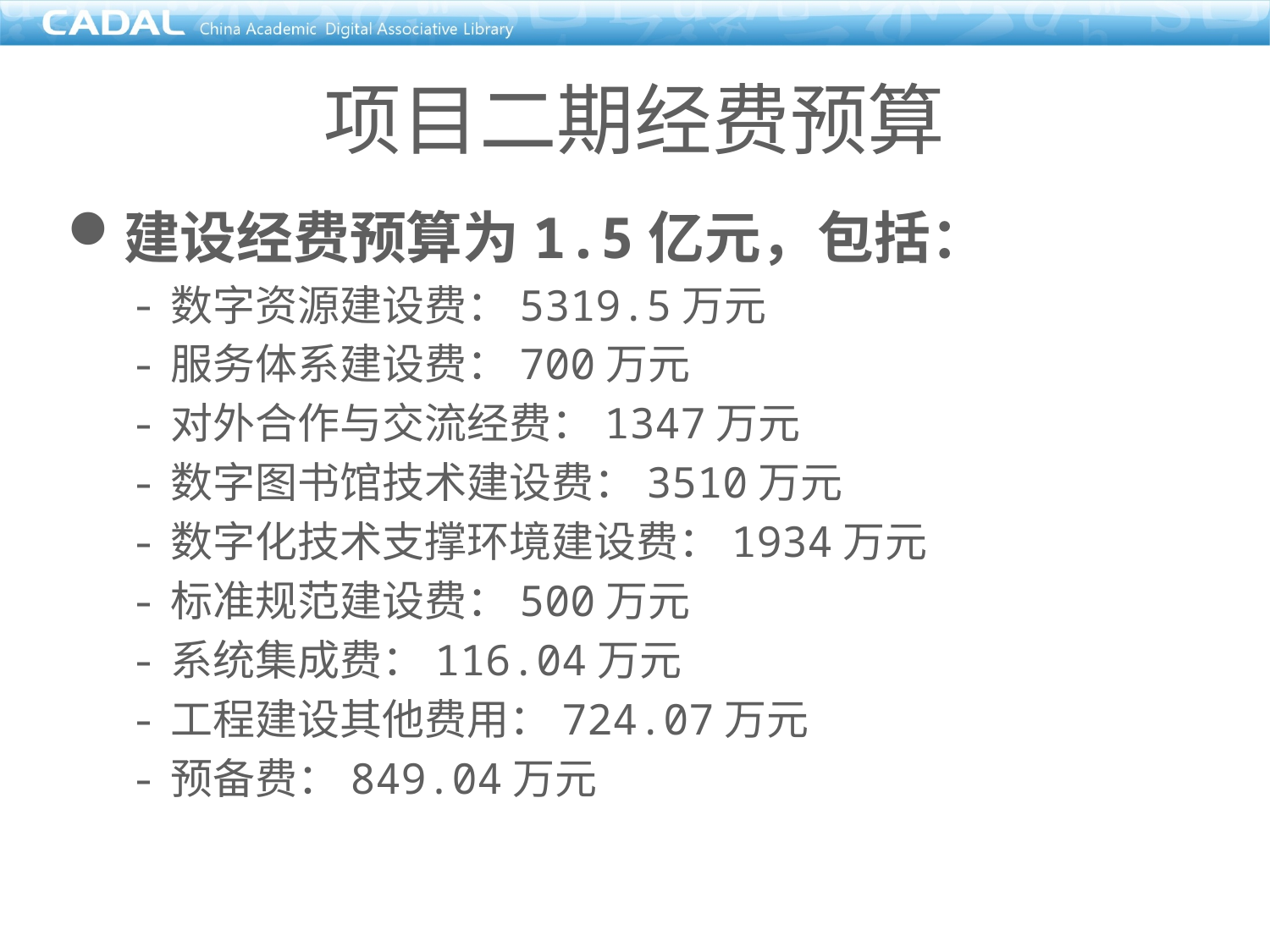

项目二期经费预算
建设经费预算为1.5亿元，包括：
数字资源建设费：5319.5万元
服务体系建设费：700万元
对外合作与交流经费：1347万元
数字图书馆技术建设费：3510万元
数字化技术支撑环境建设费：1934万元
标准规范建设费：500万元
系统集成费：116.04万元
工程建设其他费用：724.07万元
预备费：849.04万元